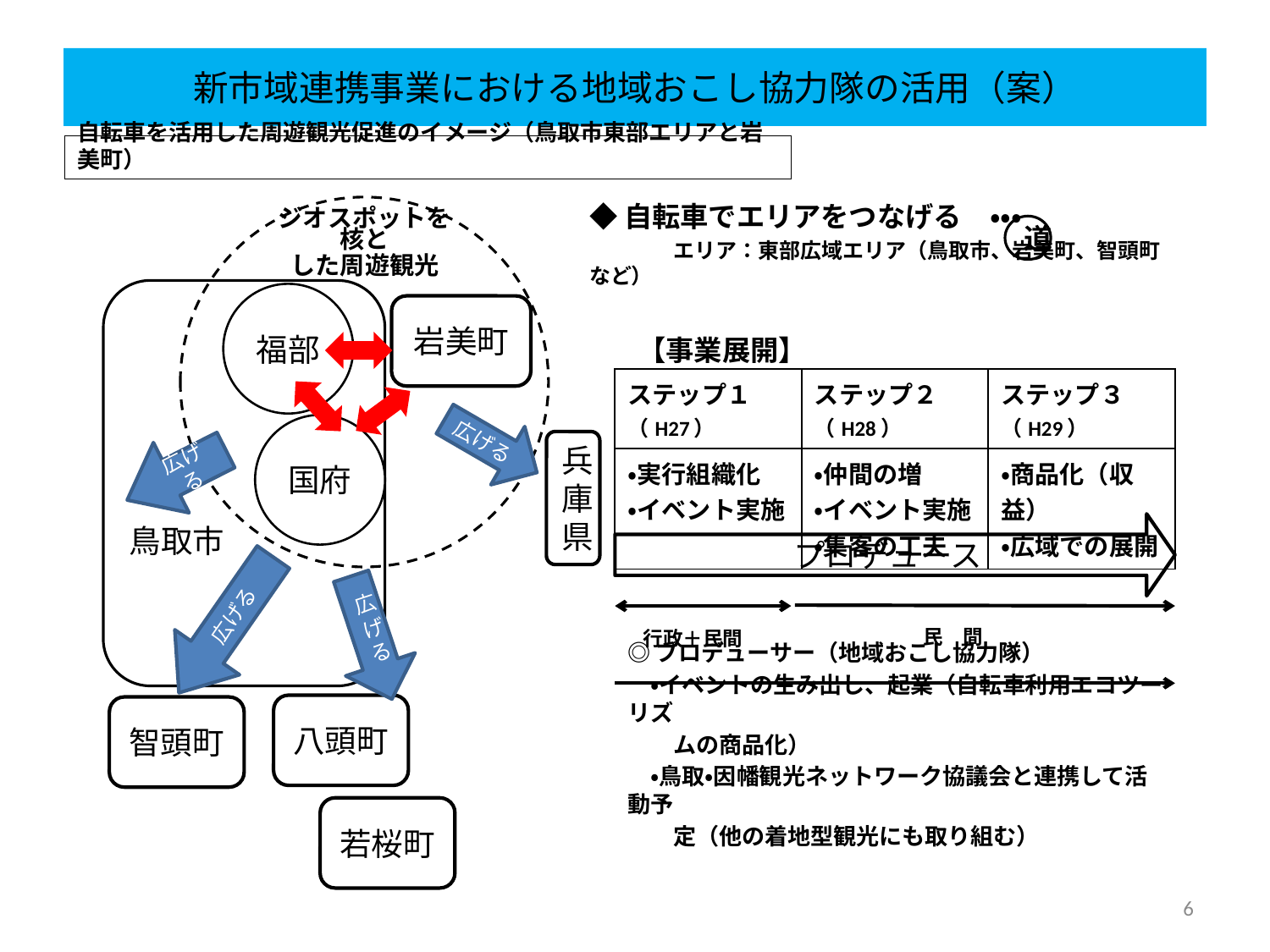

# 新市域連携事業における地域おこし協力隊の活用（案）
自転車を活用した周遊観光促進のイメージ（鳥取市東部エリアと岩美町）

◆自転車でエリアをつなげる　・・・
　　　　エリア：東部広域エリア（鳥取市、岩美町、智頭町など）
道
ジオスポットを核と
した周遊観光

鳥取市
福部
岩美町

【事業展開】
| ステップ１（H27） | ステップ２（H28） | ステップ３（H29） |
| --- | --- | --- |
| ・実行組織化 ・イベント実施 | ・仲間の増 ・イベント実施 ・集客の工夫 | ・商品化（収益） ・広域での展開 |

広げる
国府
兵庫県
広げる
プロデュース
広げる
広げる
民　間
行政＋民間
◎プロデューサー（地域おこし協力隊）
　・イベントの生み出し、起業（自転車利用エコツーリズ
　　ムの商品化）
　・鳥取・因幡観光ネットワーク協議会と連携して活動予
　　定（他の着地型観光にも取り組む）
八頭町
智頭町
若桜町
6